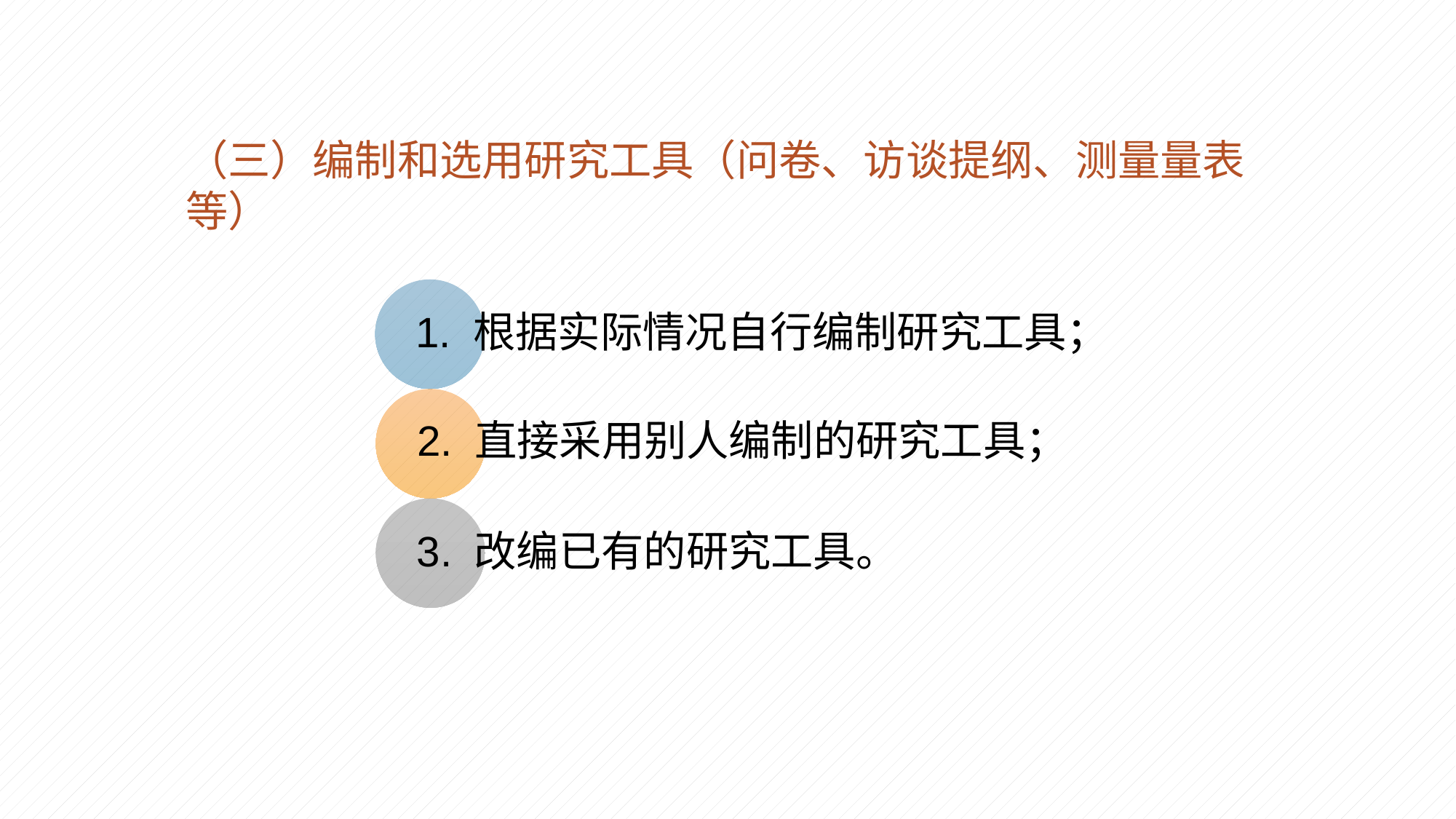

（三）编制和选用研究工具（问卷、访谈提纲、测量量表等）
1. 根据实际情况自行编制研究工具；
2. 直接采用别人编制的研究工具；
3. 改编已有的研究工具。